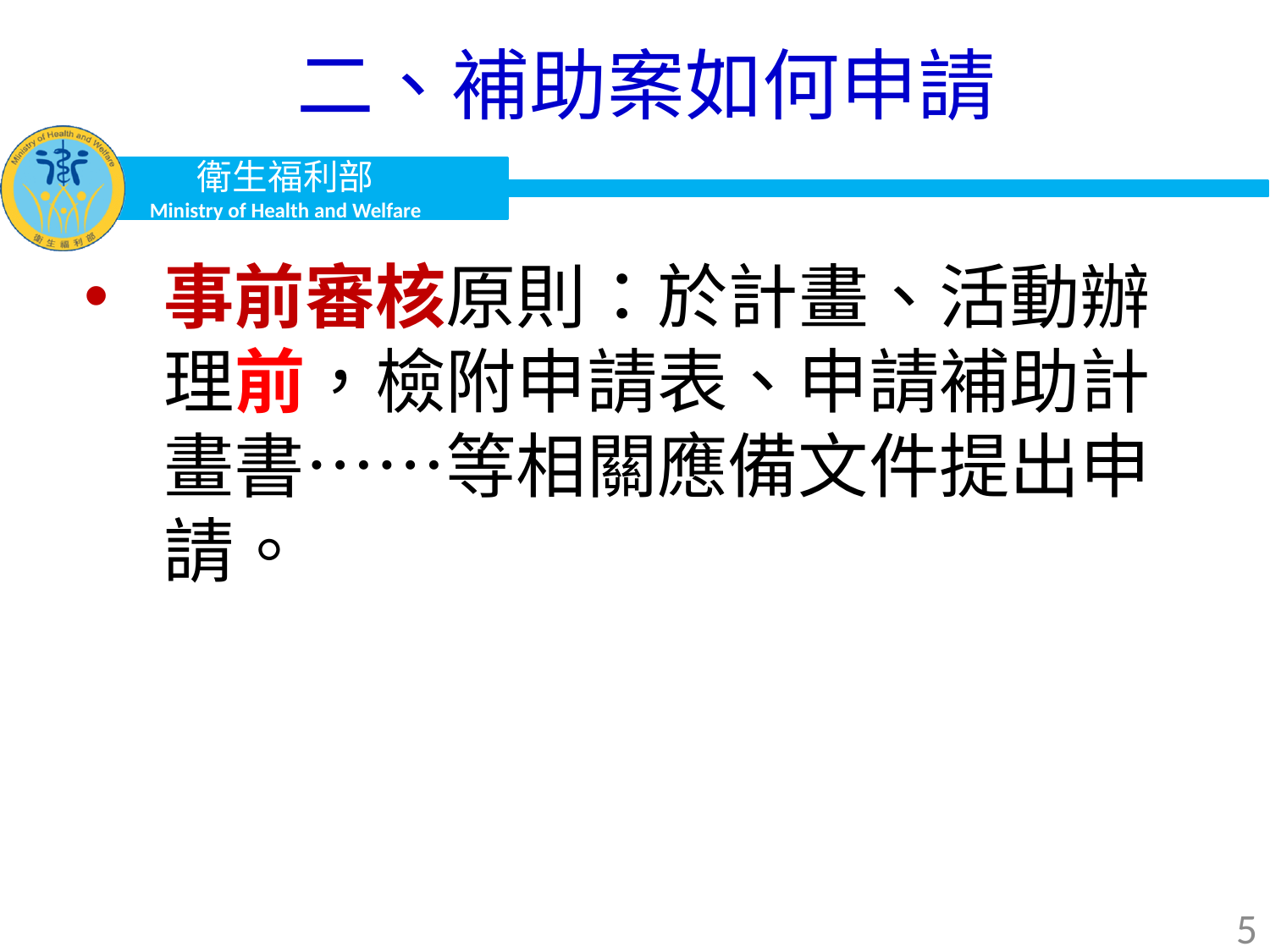

# 二、補助案如何申請
事前審核原則：於計畫、活動辦理前，檢附申請表、申請補助計畫書……等相關應備文件提出申請。

5